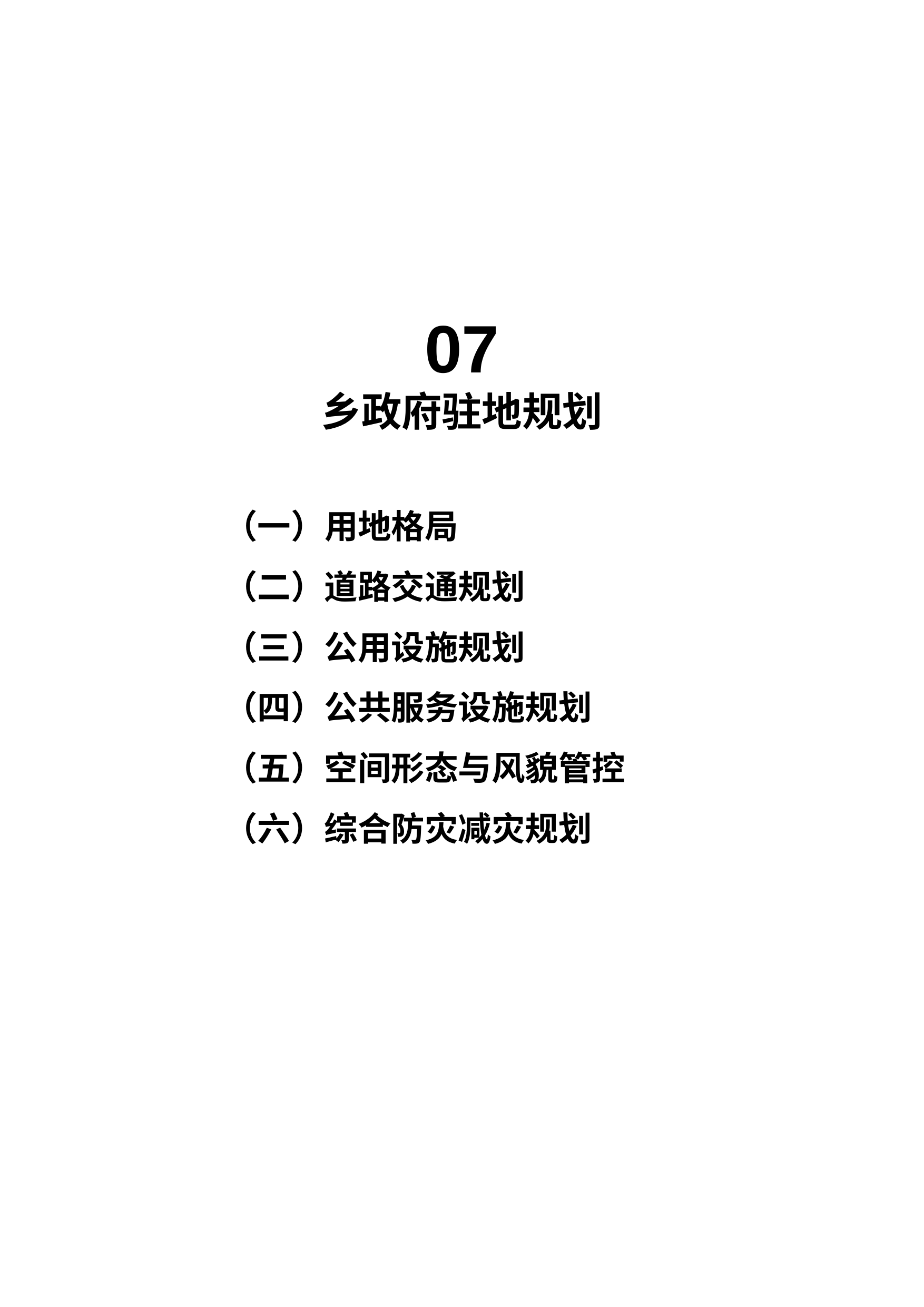

07
乡政府驻地规划
（一）用地格局
（二）道路交通规划
（三）公用设施规划
（四）公共服务设施规划
（五）空间形态与风貌管控
（六）综合防灾减灾规划